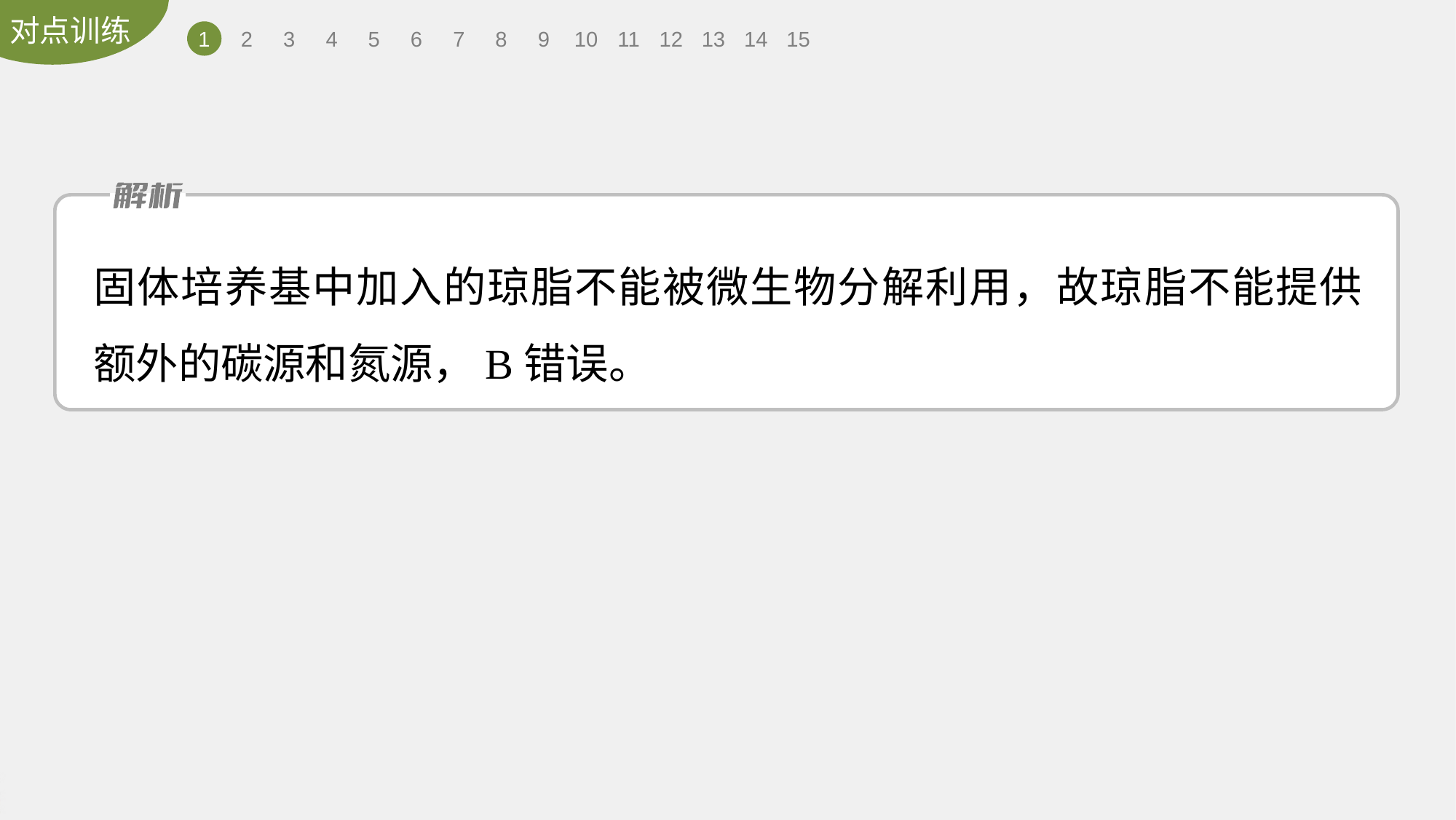

1
2
3
4
5
6
7
8
9
10
11
12
13
14
15

固体培养基中加入的琼脂不能被微生物分解利用，故琼脂不能提供额外的碳源和氮源，B错误。